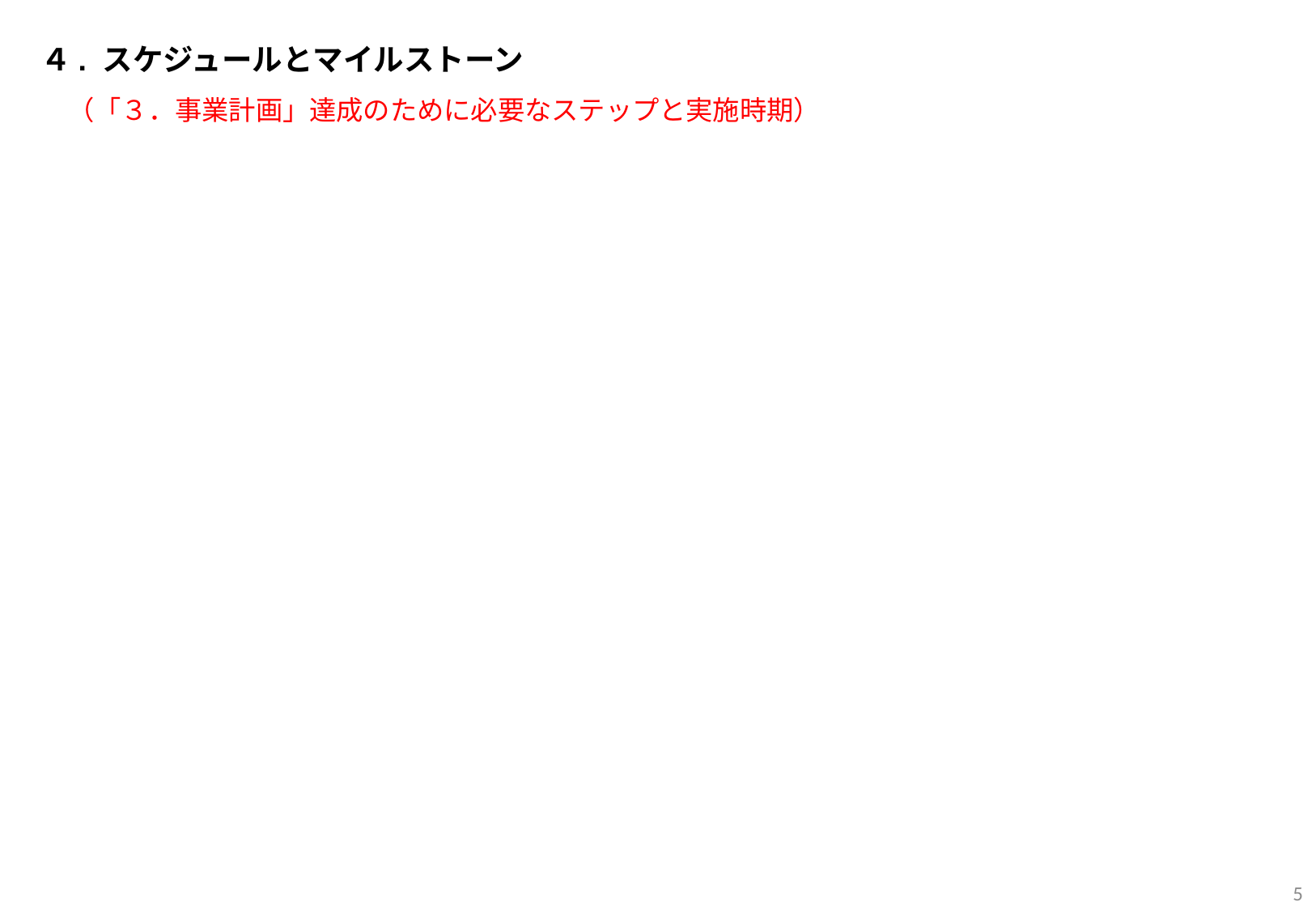

４. スケジュールとマイルストーン
　（「３．事業計画」達成のために必要なステップと実施時期）

5